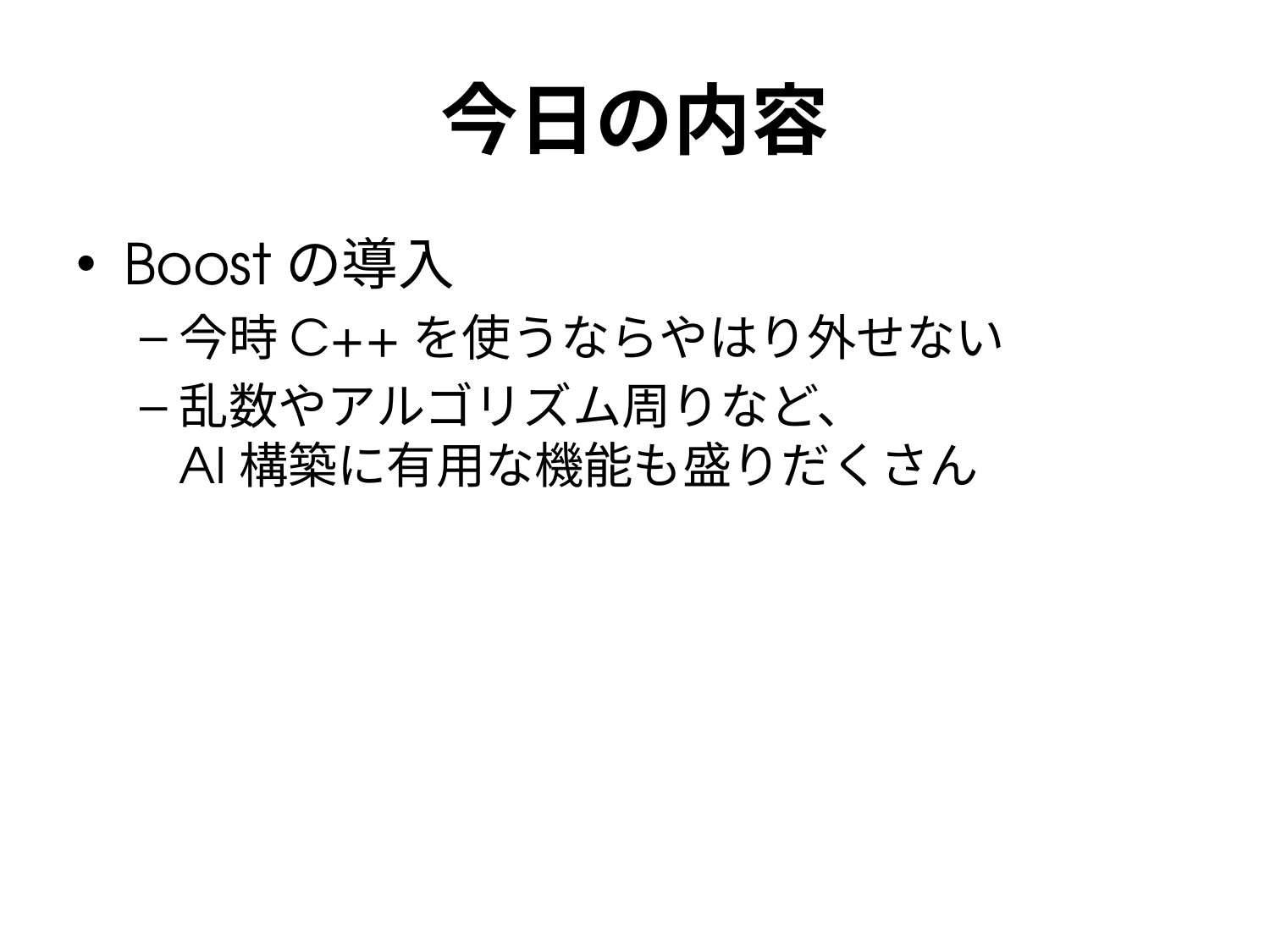

# 今日の内容
Boostの導入
今時C++を使うならやはり外せない
乱数やアルゴリズム周りなど、
AI構築に有用な機能も盛りだくさん